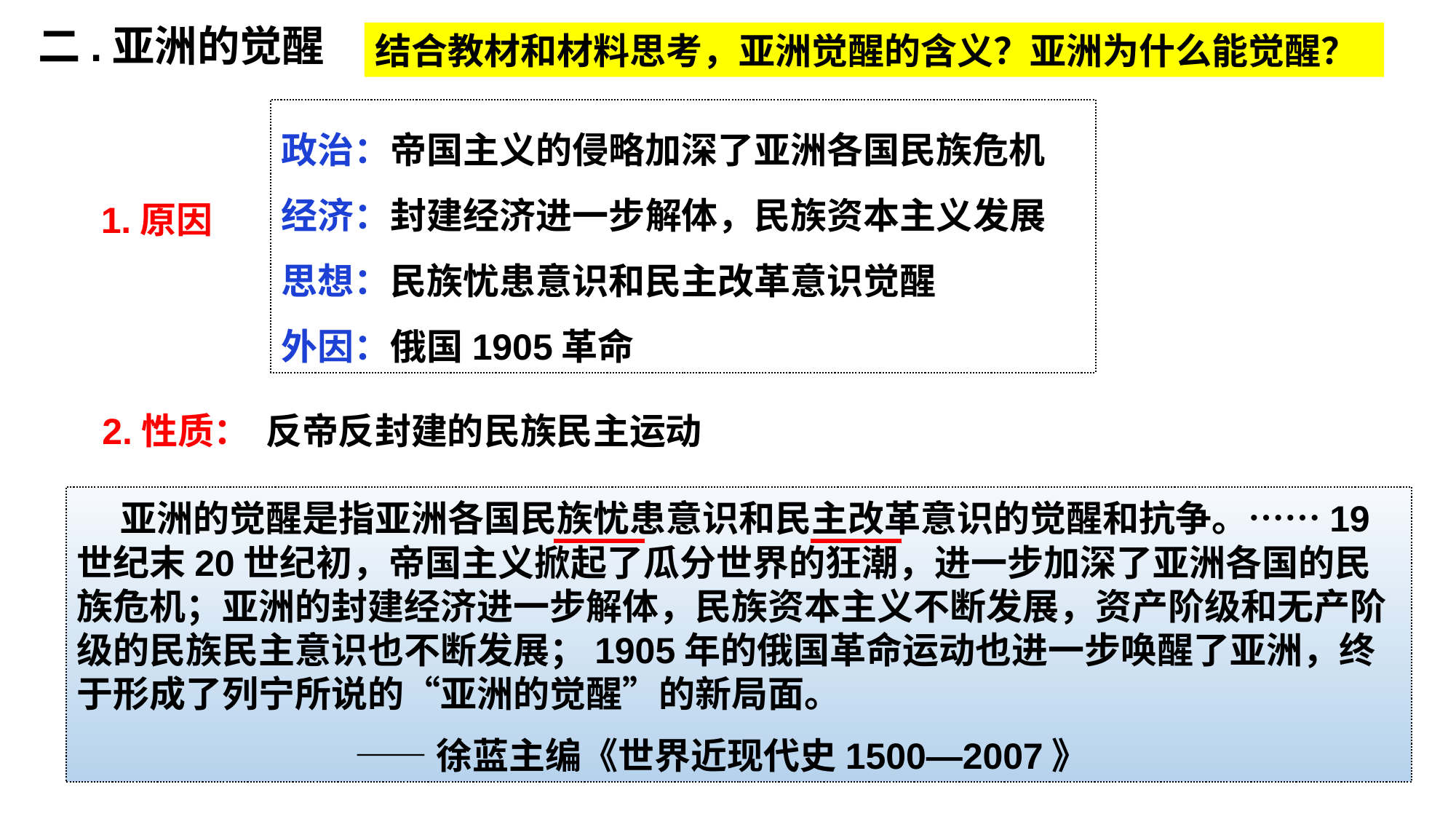

二.亚洲的觉醒
结合教材和材料思考，亚洲觉醒的含义？亚洲为什么能觉醒？
政治：帝国主义的侵略加深了亚洲各国民族危机
经济：封建经济进一步解体，民族资本主义发展
思想：民族忧患意识和民主改革意识觉醒
外因：俄国1905革命
1.原因
2.性质：
反帝反封建的民族民主运动
    亚洲的觉醒是指亚洲各国民族忧患意识和民主改革意识的觉醒和抗争。……19世纪末20世纪初，帝国主义掀起了瓜分世界的狂潮，进一步加深了亚洲各国的民族危机；亚洲的封建经济进一步解体，民族资本主义不断发展，资产阶级和无产阶级的民族民主意识也不断发展；1905年的俄国革命运动也进一步唤醒了亚洲，终于形成了列宁所说的“亚洲的觉醒”的新局面。
                                  ——徐蓝主编《世界近现代史1500—2007》